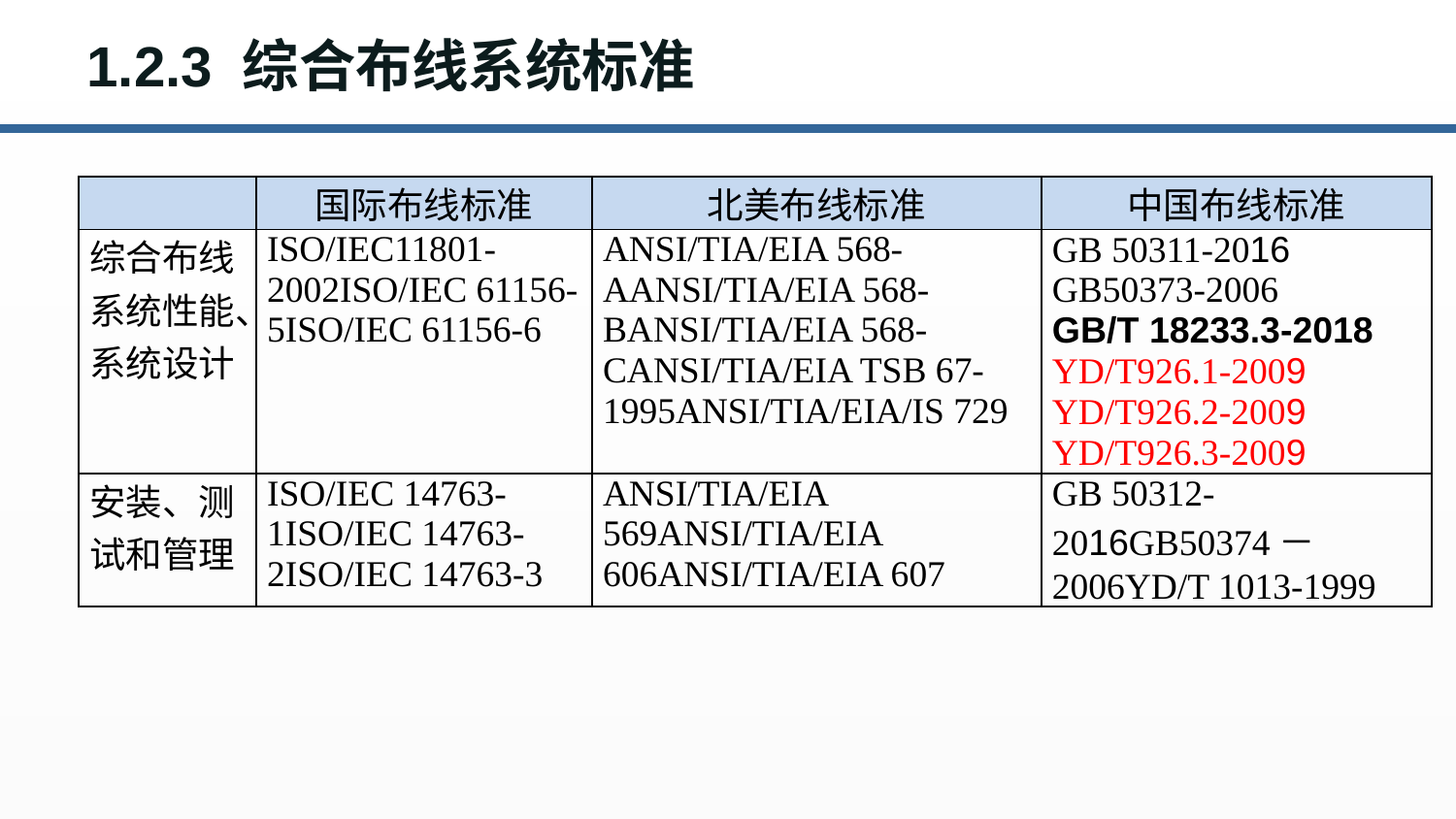

# 1.2.3 综合布线系统标准
|  | 国际布线标准 | 北美布线标准 | 中国布线标准 |
| --- | --- | --- | --- |
| 综合布线系统性能、系统设计 | ISO/IEC11801-2002ISO/IEC 61156-5ISO/IEC 61156-6 | ANSI/TIA/EIA 568-AANSI/TIA/EIA 568-BANSI/TIA/EIA 568-CANSI/TIA/EIA TSB 67-1995ANSI/TIA/EIA/IS 729 | GB 50311-2016 GB50373-2006 GB/T 18233.3-2018 YD/T926.1-2009 YD/T926.2-2009 YD/T926.3-2009 |
| 安装、测试和管理 | ISO/IEC 14763-1ISO/IEC 14763-2ISO/IEC 14763-3 | ANSI/TIA/EIA 569ANSI/TIA/EIA 606ANSI/TIA/EIA 607 | GB 50312-2016GB50374－2006YD/T 1013-1999 |